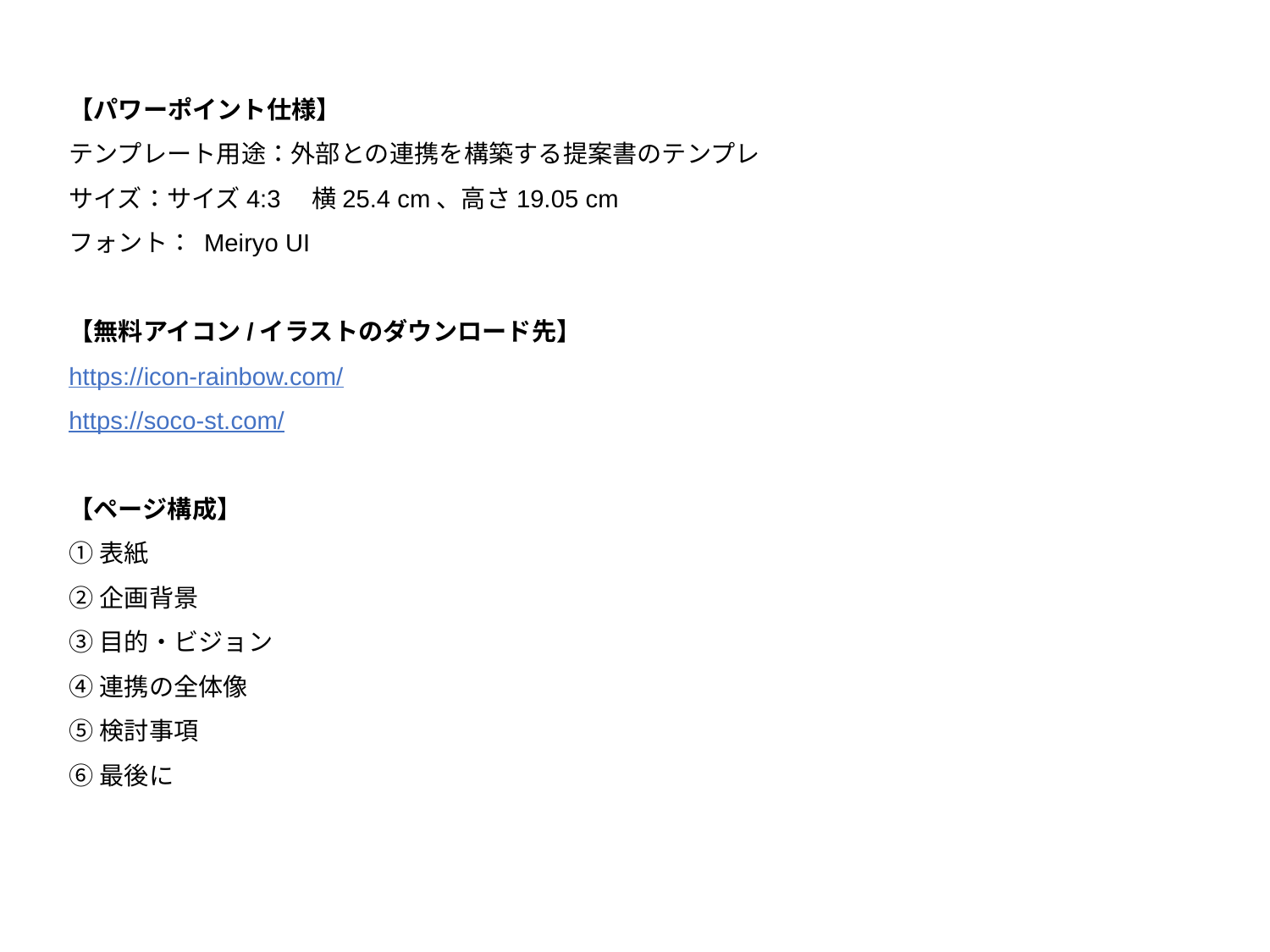

【パワーポイント仕様】
テンプレート用途：外部との連携を構築する提案書のテンプレ
サイズ：サイズ4:3　横25.4 cm、高さ19.05 cm
フォント： Meiryo UI

【無料アイコン/イラストのダウンロード先】
https://icon-rainbow.com/
https://soco-st.com/

【ページ構成】
①表紙
②企画背景
③目的・ビジョン
④連携の全体像
⑤検討事項
⑥最後に